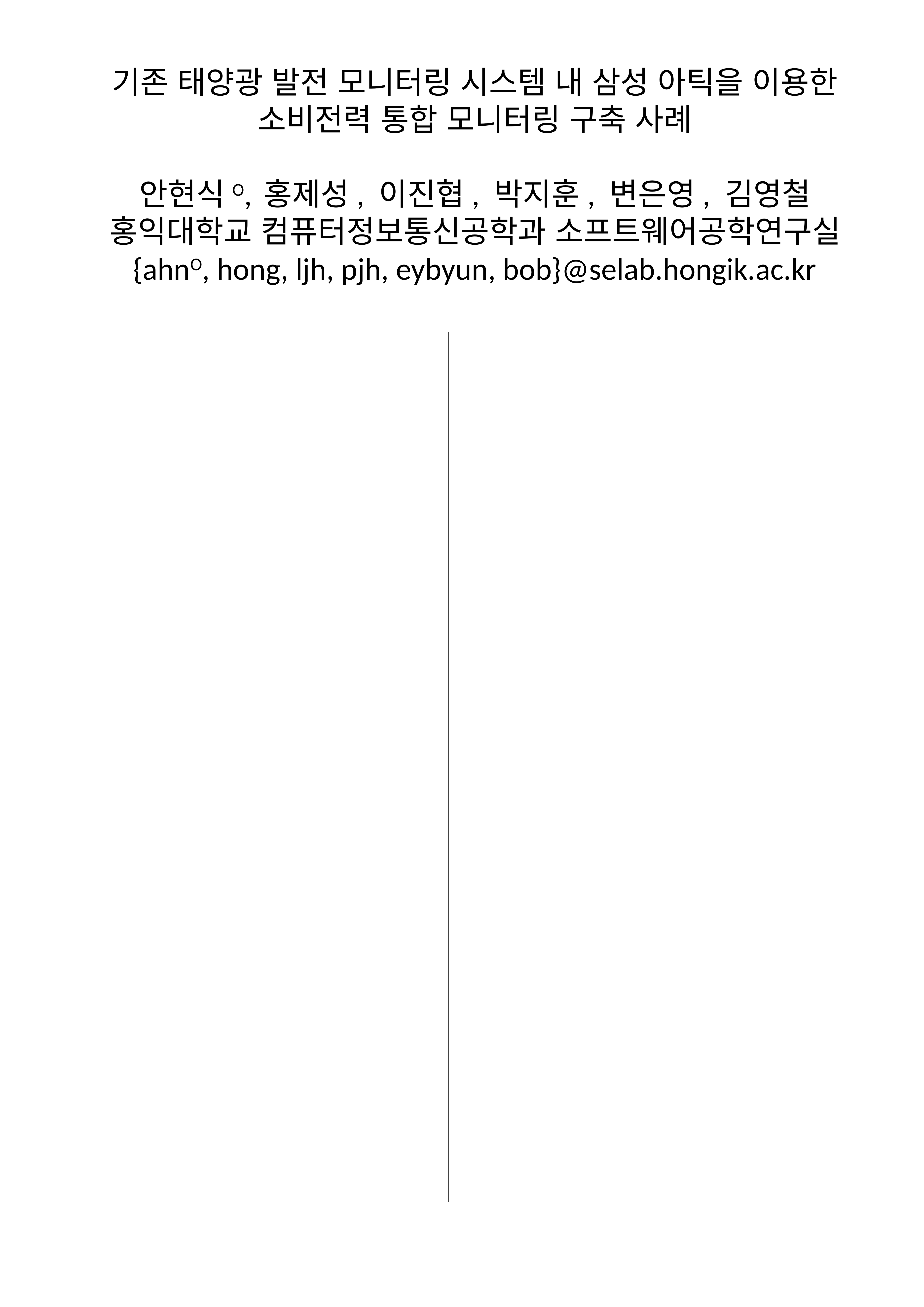

기존 태양광 발전 모니터링 시스템 내 삼성 아틱을 이용한 소비전력 통합 모니터링 구축 사례

안현식O, 홍제성, 이진협, 박지훈, 변은영, 김영철
홍익대학교 컴퓨터정보통신공학과 소프트웨어공학연구실
{ahnO, hong, ljh, pjh, eybyun, bob}@selab.hongik.ac.kr